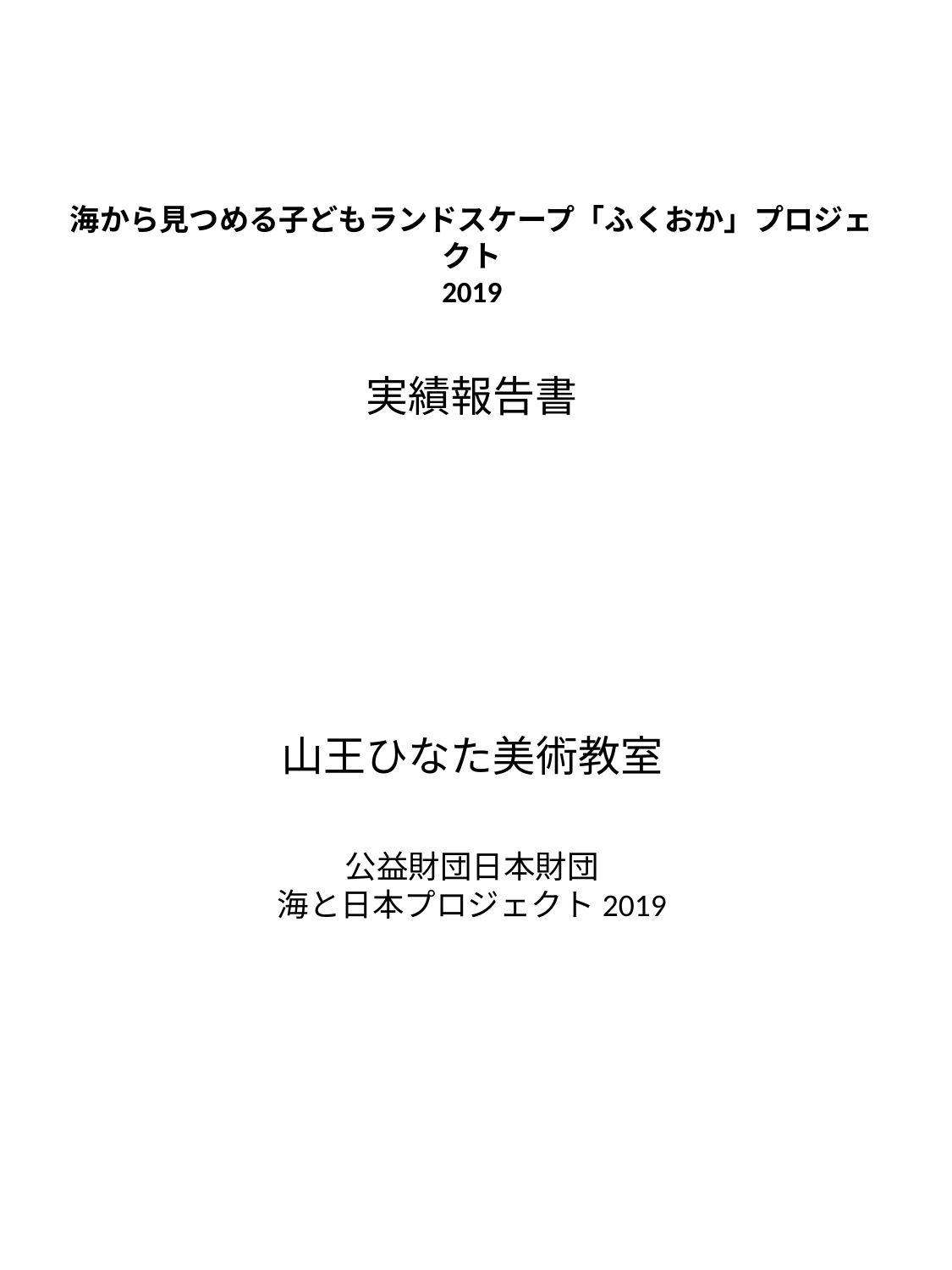

# 海から見つめる子どもランドスケープ「ふくおか」プロジェクト 2019
実績報告書
山王ひなた美術教室
公益財団日本財団
海と日本プロジェクト2019